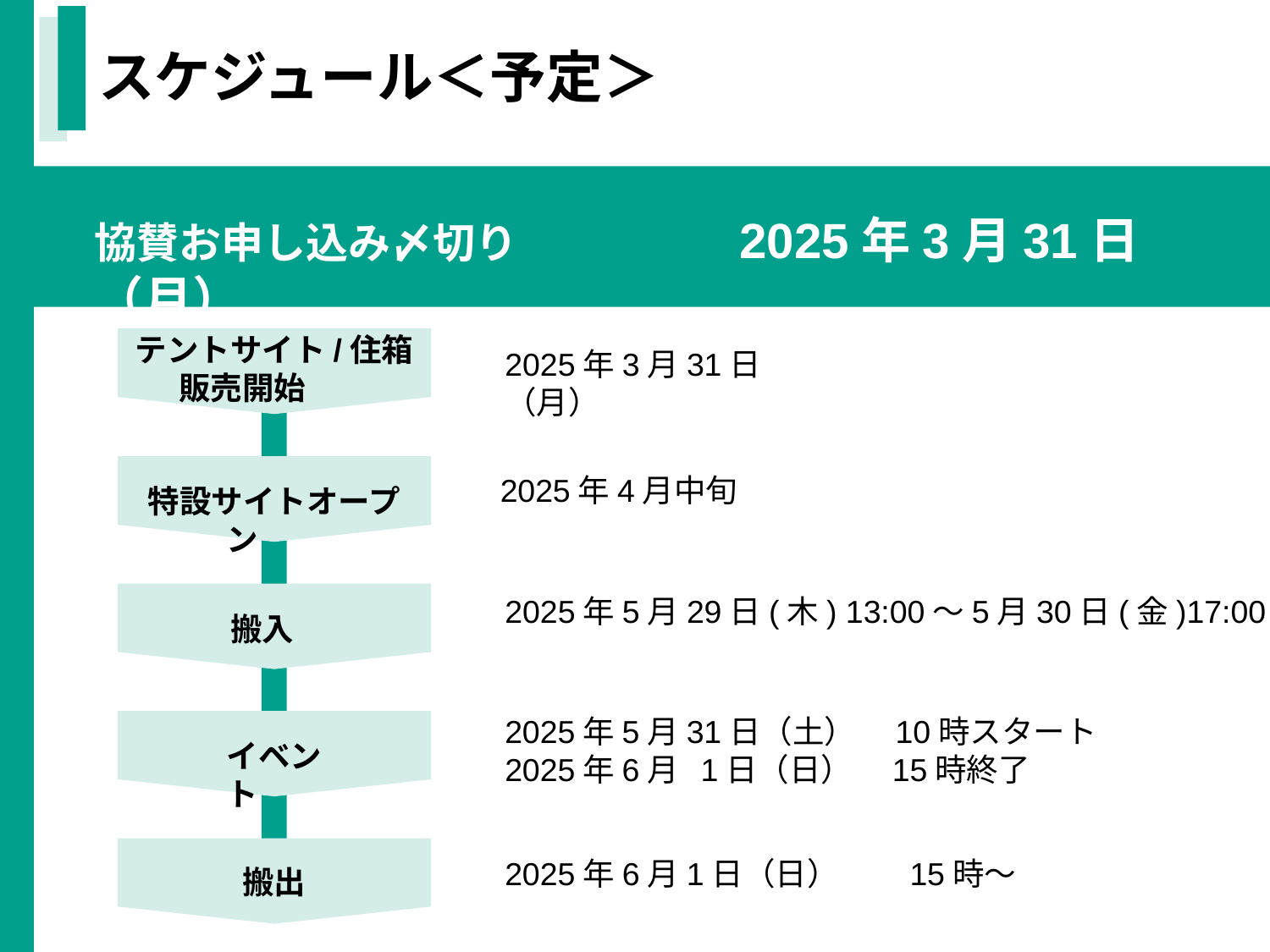

スケジュール＜予定＞

協賛お申し込み〆切り　　　　　2025年3月31日（月）
テントサイト/住箱
販売開始

2025年3月31日（月）

2025年4月中旬
特設サイトオープン

2025年5月29日(木) 13:00～5月30日(金)17:00
搬入
2025年5月31日（土）　10時スタート
2025年6月  1日（日）　15時終了

イベント

2025年6月1日（日）　　15時～
搬出